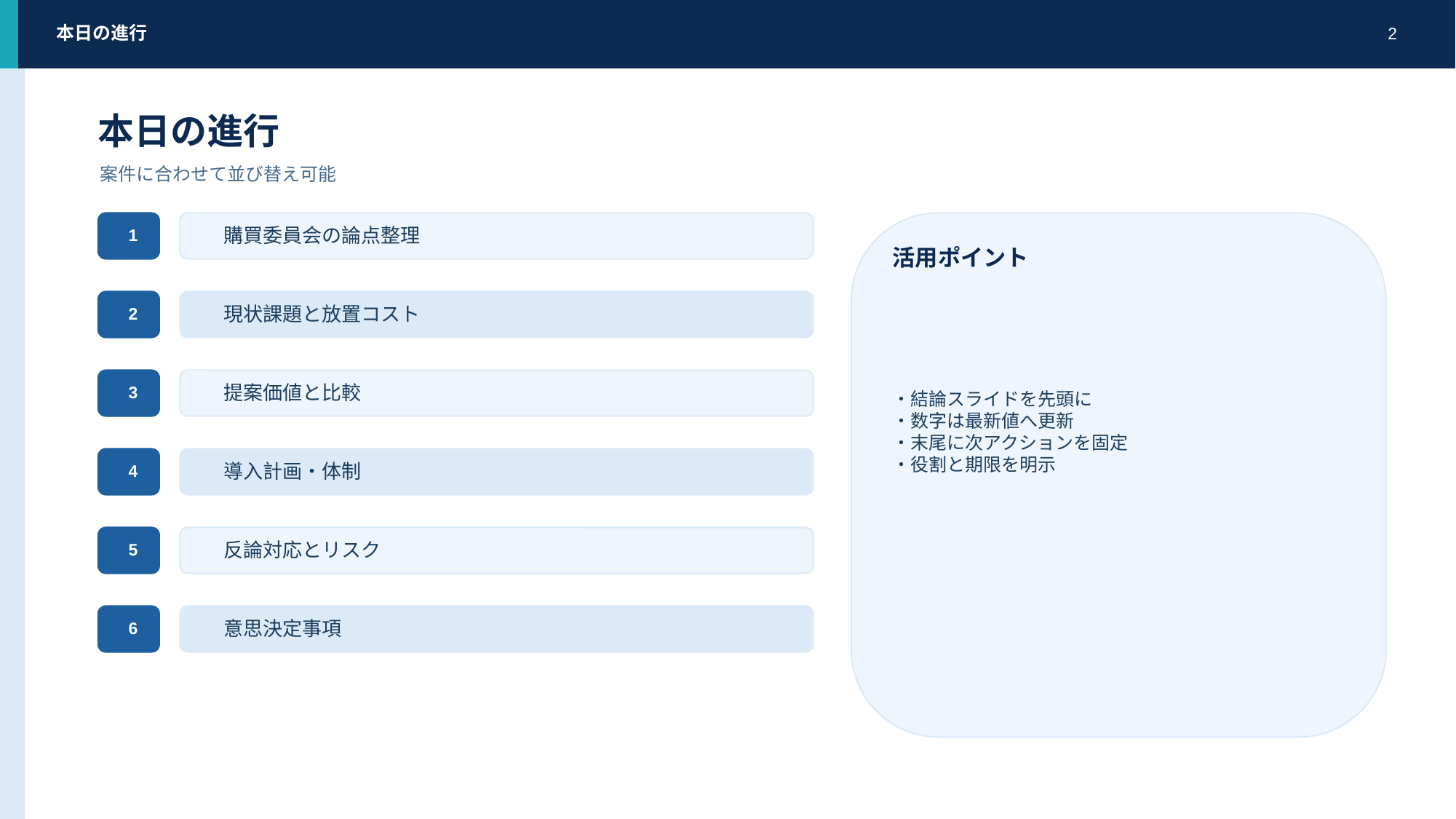

本日の進行
2

本日の進行
案件に合わせて並び替え可能

1
購買委員会の論点整理
活用ポイント

・結論スライドを先頭に
・数字は最新値へ更新
・末尾に次アクションを固定
・役割と期限を明示
2
現状課題と放置コスト

3
提案価値と比較

4
導入計画・体制

5
反論対応とリスク

6
意思決定事項